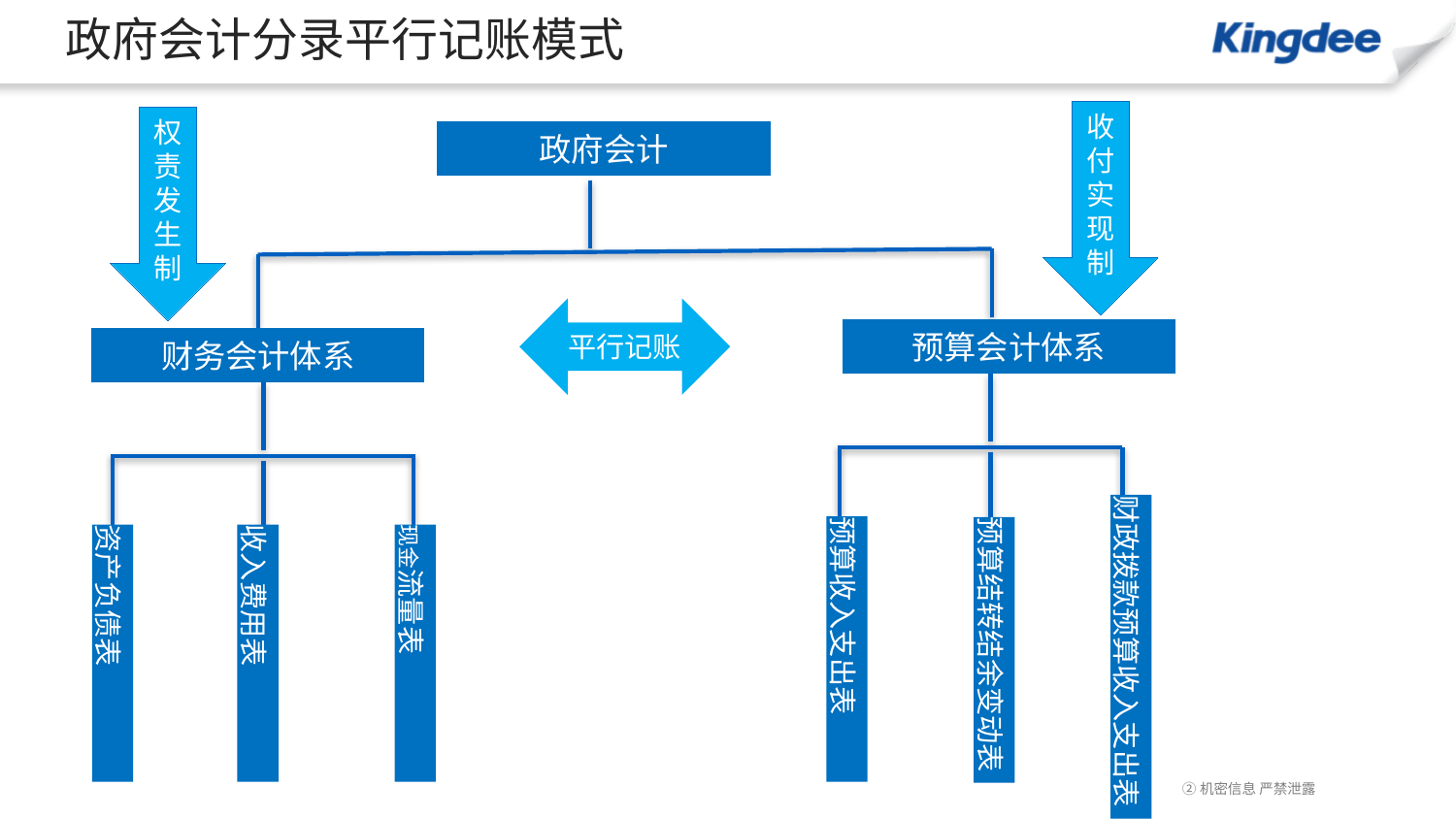

# 政府会计分录平行记账模式
收付实现制
权责发生制
政府会计

平行记账
预算会计体系
财务会计体系
财政拨款预算收入支出表
预算收入支出表
预算结转结余变动表
资产负债表
收入费用表
现金流量表